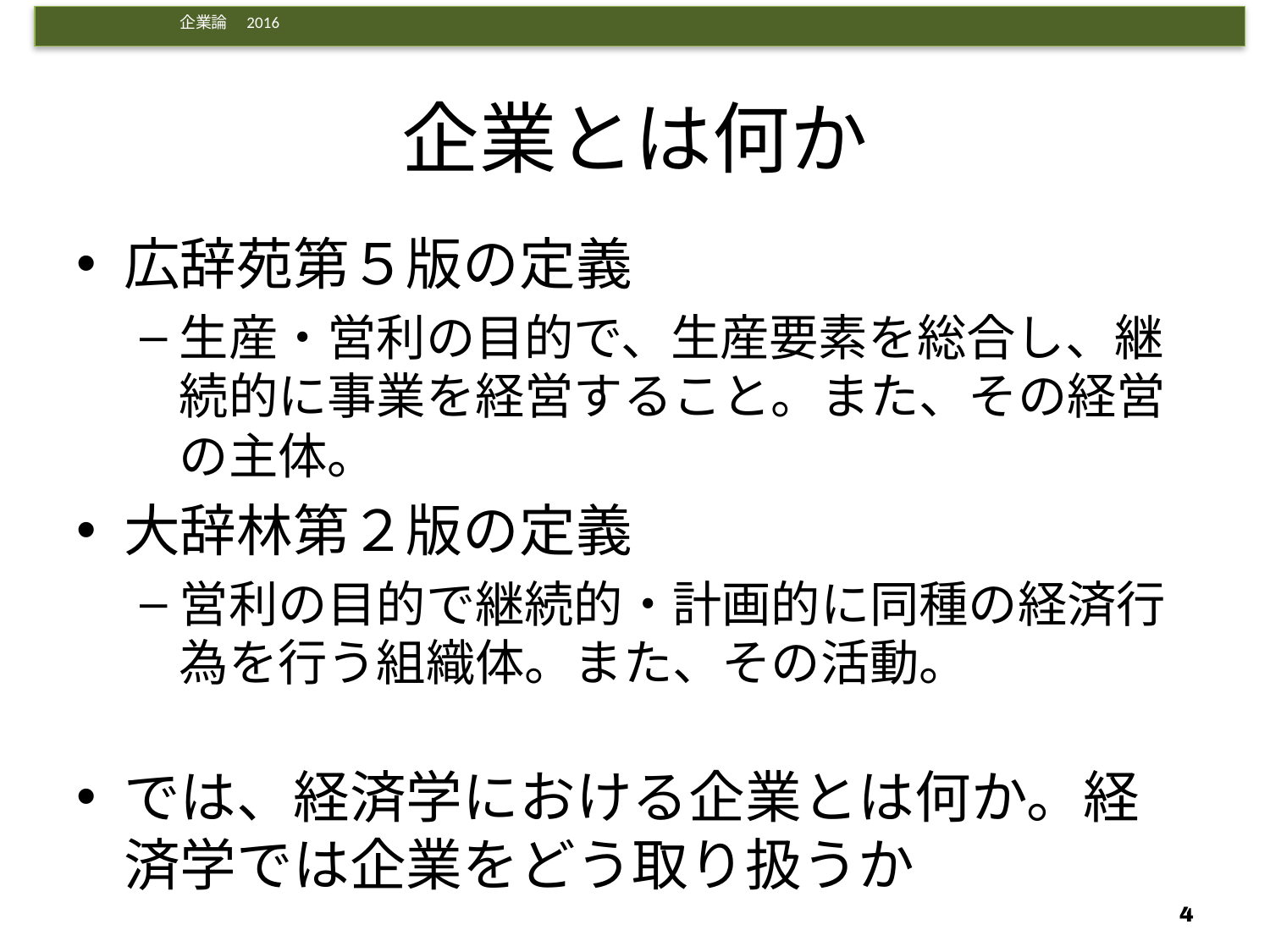

# 企業とは何か
広辞苑第５版の定義
生産・営利の目的で、生産要素を総合し、継続的に事業を経営すること。また、その経営の主体。
大辞林第２版の定義
営利の目的で継続的・計画的に同種の経済行為を行う組織体。また、その活動。
では、経済学における企業とは何か。経済学では企業をどう取り扱うか

4